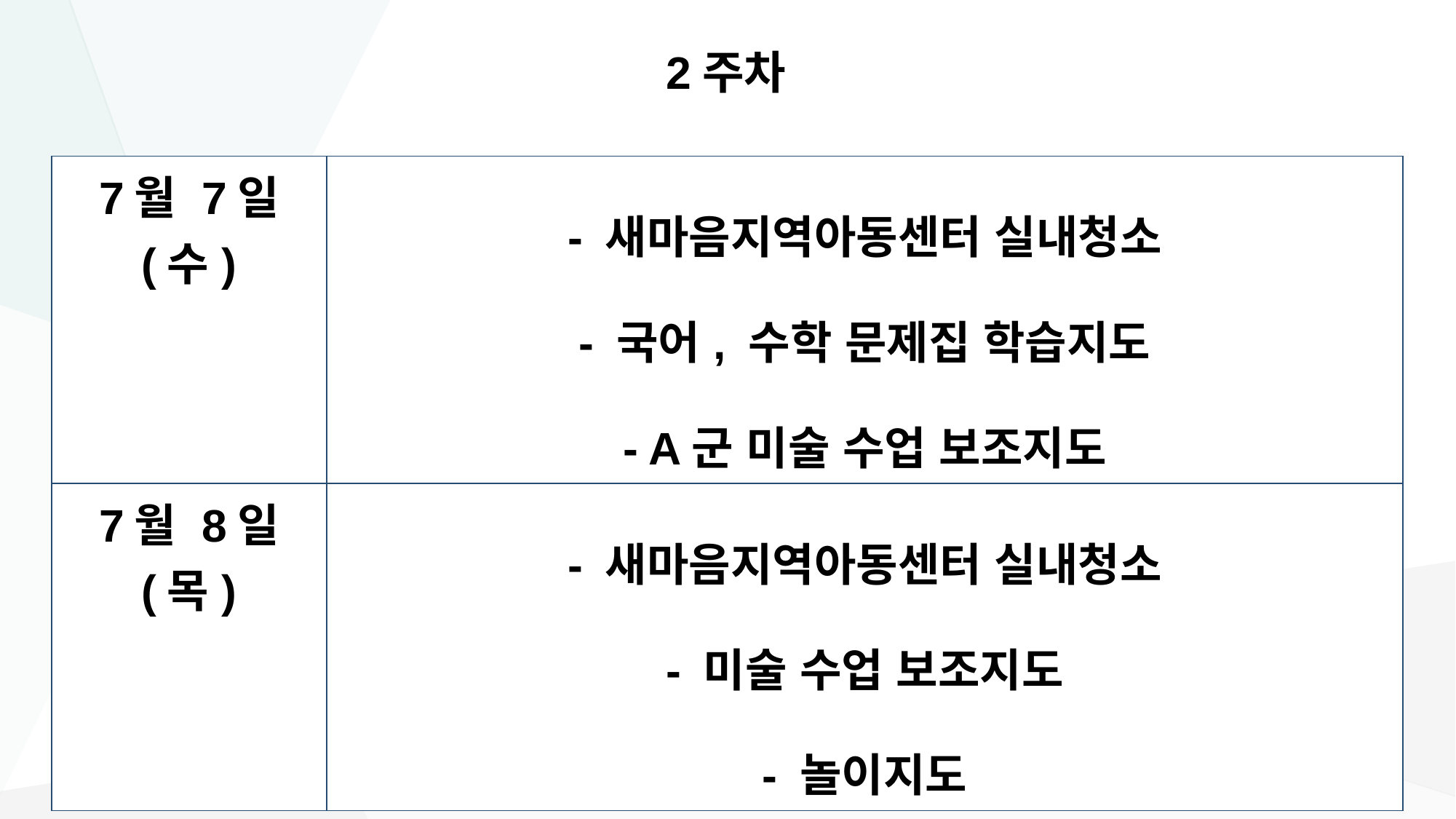

# 2주차
| 7월 7일 (수) | - 새마음지역아동센터 실내청소 - 국어, 수학 문제집 학습지도 - A군 미술 수업 보조지도 |
| --- | --- |
| 7월 8일 (목) | - 새마음지역아동센터 실내청소 - 미술 수업 보조지도 - 놀이지도 |